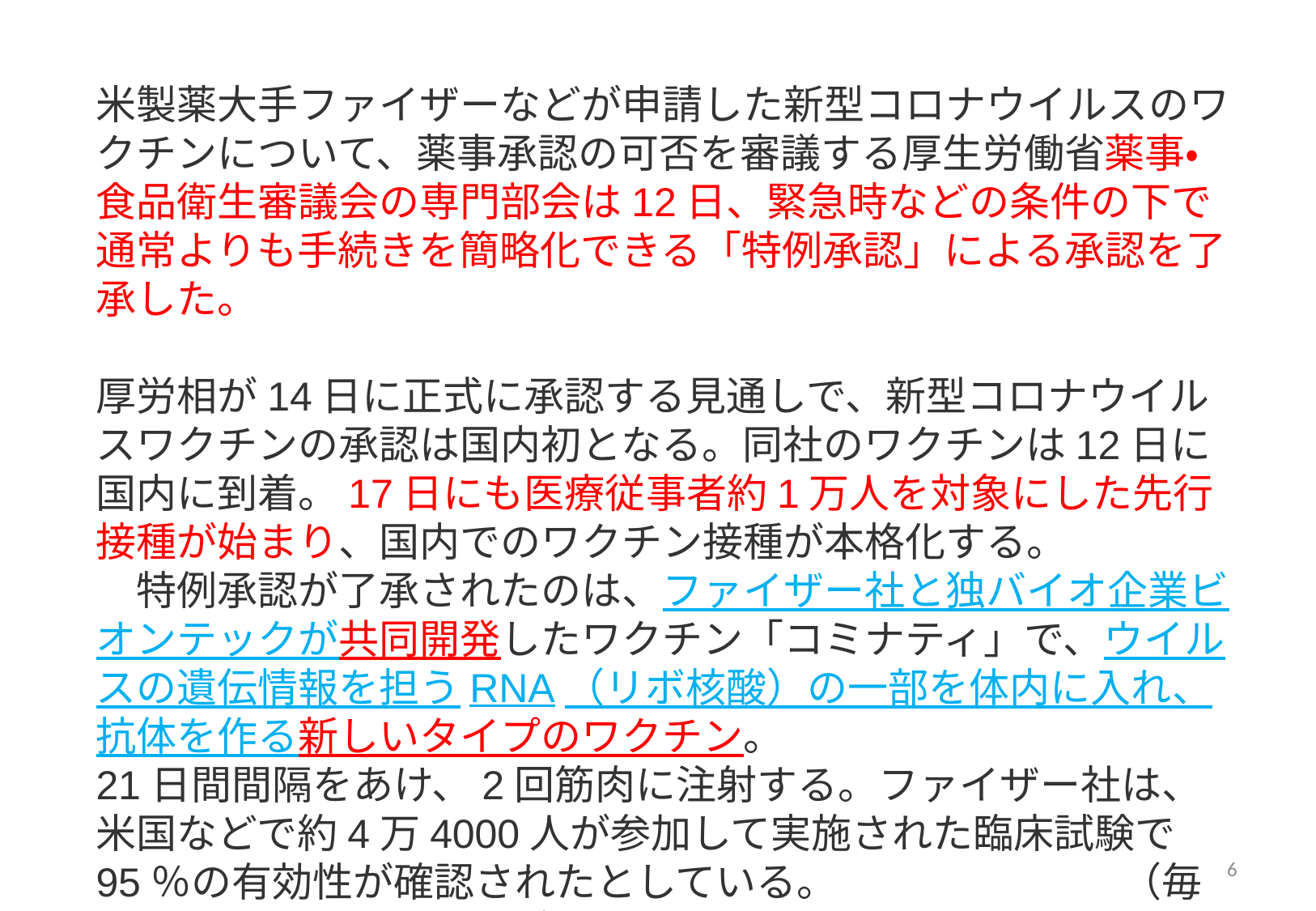

米製薬大手ファイザーなどが申請した新型コロナウイルスのワクチンについて、薬事承認の可否を審議する厚生労働省薬事・食品衛生審議会の専門部会は12日、緊急時などの条件の下で通常よりも手続きを簡略化できる「特例承認」による承認を了承した。

厚労相が14日に正式に承認する見通しで、新型コロナウイルスワクチンの承認は国内初となる。同社のワクチンは12日に国内に到着。17日にも医療従事者約1万人を対象にした先行接種が始まり、国内でのワクチン接種が本格化する。
　特例承認が了承されたのは、ファイザー社と独バイオ企業ビオンテックが共同開発したワクチン「コミナティ」で、ウイルスの遺伝情報を担うRNA（リボ核酸）の一部を体内に入れ、抗体を作る新しいタイプのワクチン。
21日間間隔をあけ、2回筋肉に注射する。ファイザー社は、米国などで約4万4000人が参加して実施された臨床試験で95％の有効性が確認されたとしている。　　　　　　　（毎日新聞社の配信記事より）
6